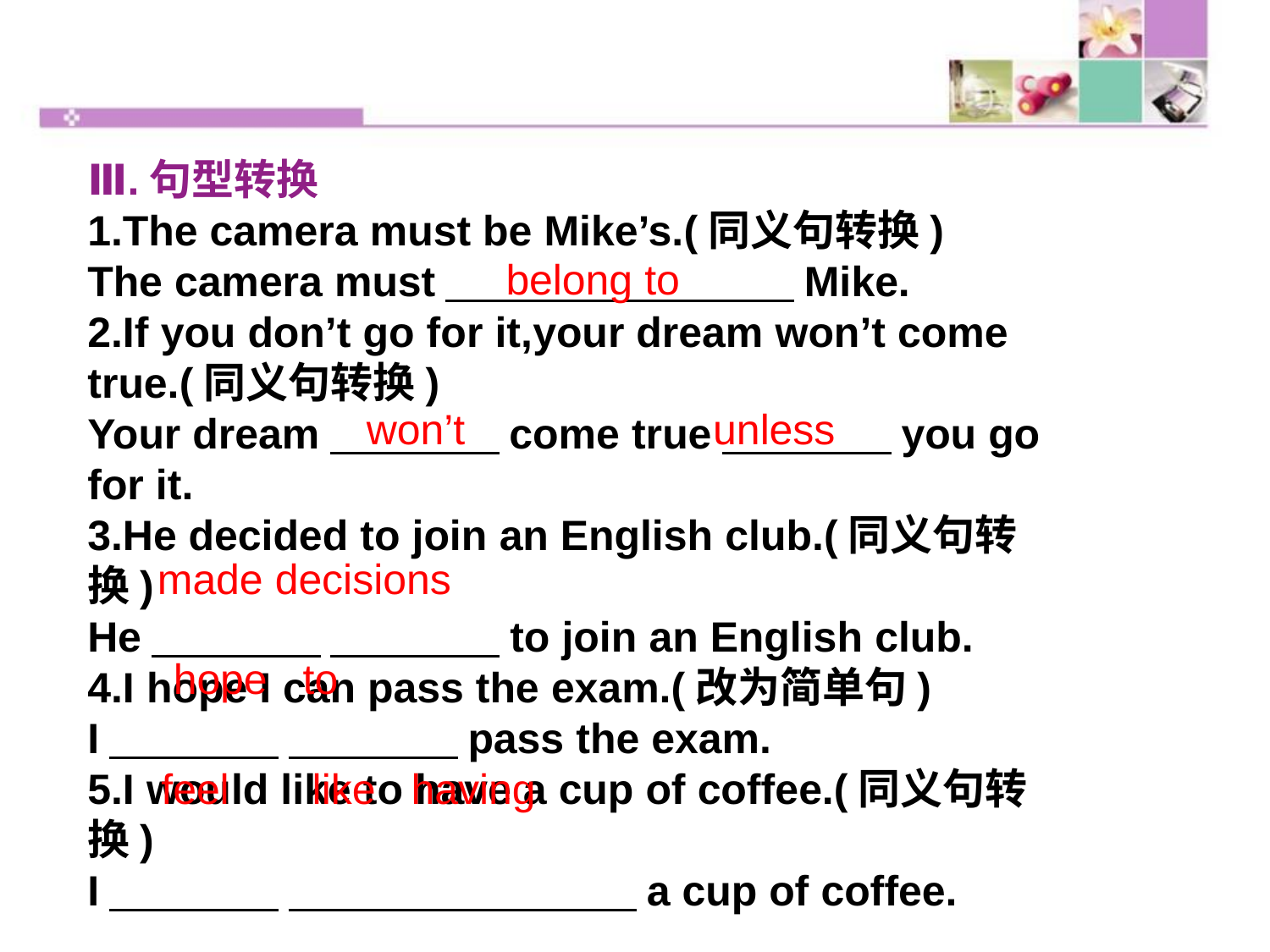

Ⅲ.句型转换
1.The camera must be Mike’s.(同义句转换)
The camera must　　　　 　　　　Mike.
2.If you don’t go for it,your dream won’t come true.(同义句转换)
Your dream　　　　come true　　　　you go for it.
3.He decided to join an English club.(同义句转换)
He　　　　 　　　　to join an English club.
4.I hope I can pass the exam.(改为简单句)
I　　　　 　　　　pass the exam.
5.I would like to have a cup of coffee.(同义句转换)
I　　　　 　　　　 　　　　a cup of coffee.
belong to
won’t                     unless
made decisions

hope   to
  feel       like   having